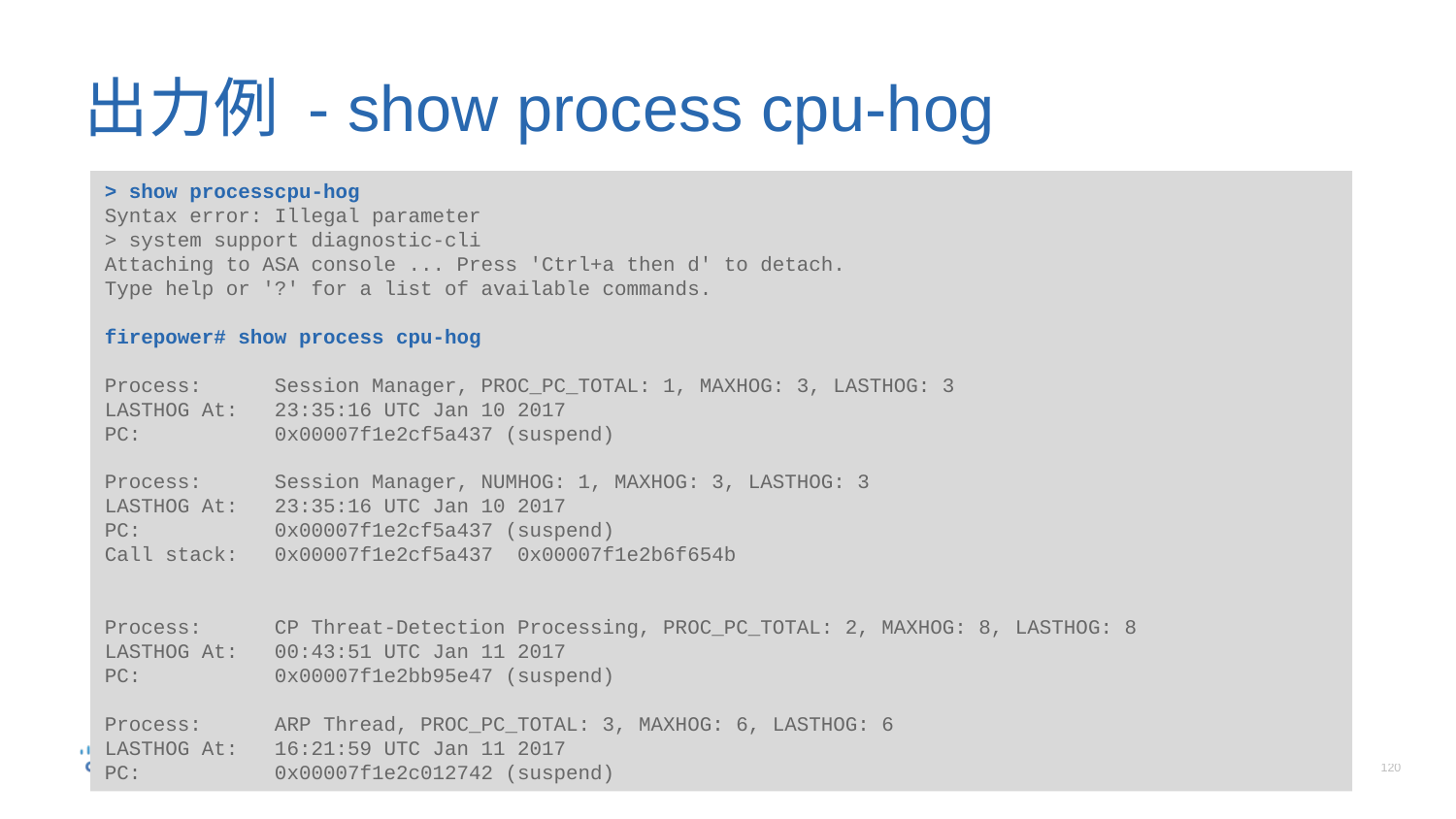

# 出力例 - show process cpu-hog
> show processcpu-hog
Syntax error: Illegal parameter
> system support diagnostic-cli
Attaching to ASA console ... Press 'Ctrl+a then d' to detach.
Type help or '?' for a list of available commands.

firepower# show process cpu-hog

Process:      Session Manager, PROC_PC_TOTAL: 1, MAXHOG: 3, LASTHOG: 3
LASTHOG At:   23:35:16 UTC Jan 10 2017
PC:           0x00007f1e2cf5a437 (suspend)

Process:      Session Manager, NUMHOG: 1, MAXHOG: 3, LASTHOG: 3
LASTHOG At:   23:35:16 UTC Jan 10 2017
PC:           0x00007f1e2cf5a437 (suspend)
Call stack:   0x00007f1e2cf5a437  0x00007f1e2b6f654b

Process:      CP Threat-Detection Processing, PROC_PC_TOTAL: 2, MAXHOG: 8, LASTHOG: 8
LASTHOG At:   00:43:51 UTC Jan 11 2017
PC:           0x00007f1e2bb95e47 (suspend)

Process:      ARP Thread, PROC_PC_TOTAL: 3, MAXHOG: 6, LASTHOG: 6
LASTHOG At:   16:21:59 UTC Jan 11 2017
PC:           0x00007f1e2c012742 (suspend)